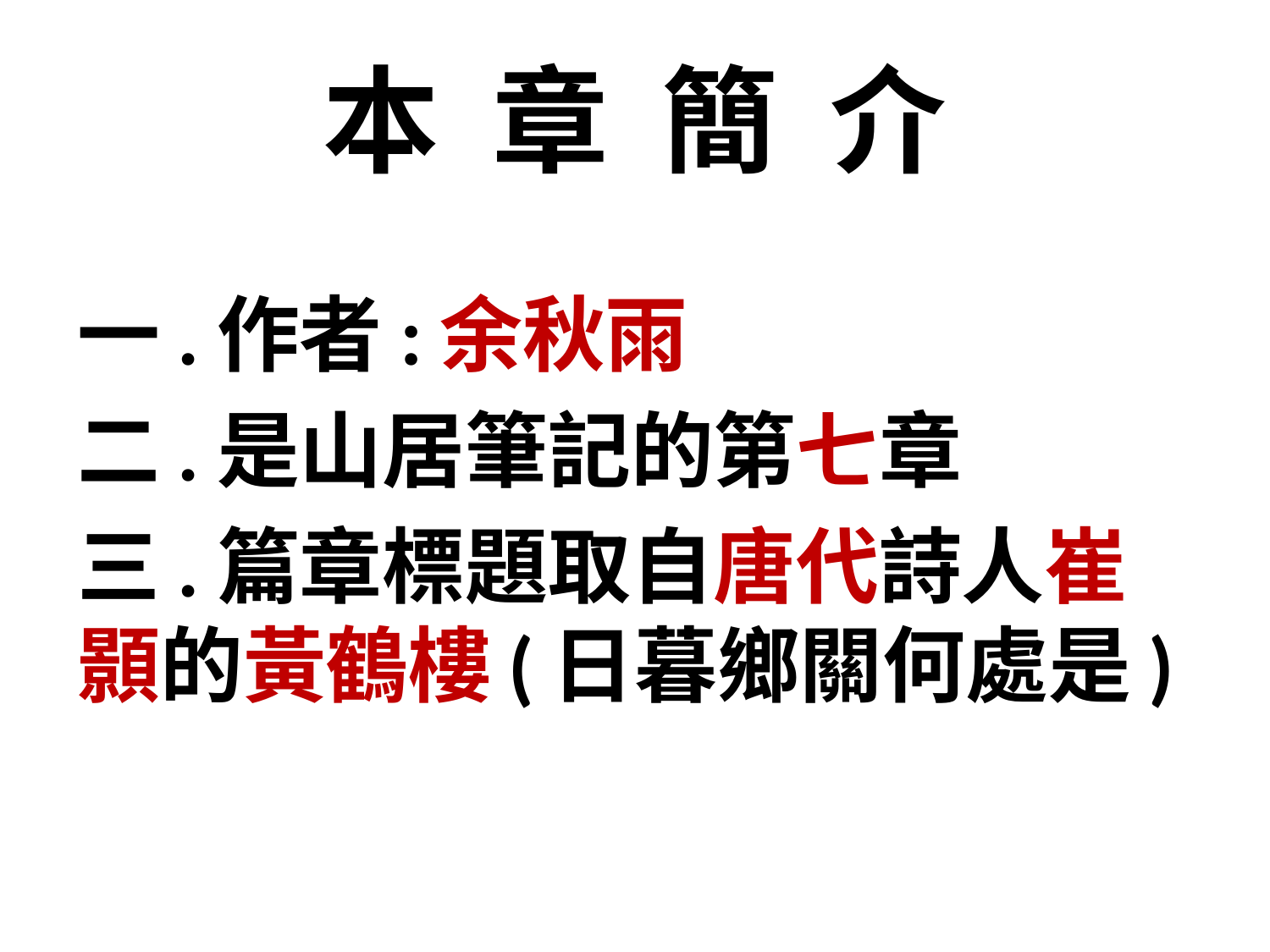

# 本  章  簡  介
一.作者:余秋雨
二.是山居筆記的第七章
三.篇章標題取自唐代詩人崔顥的黃鶴樓(日暮鄉關何處是)